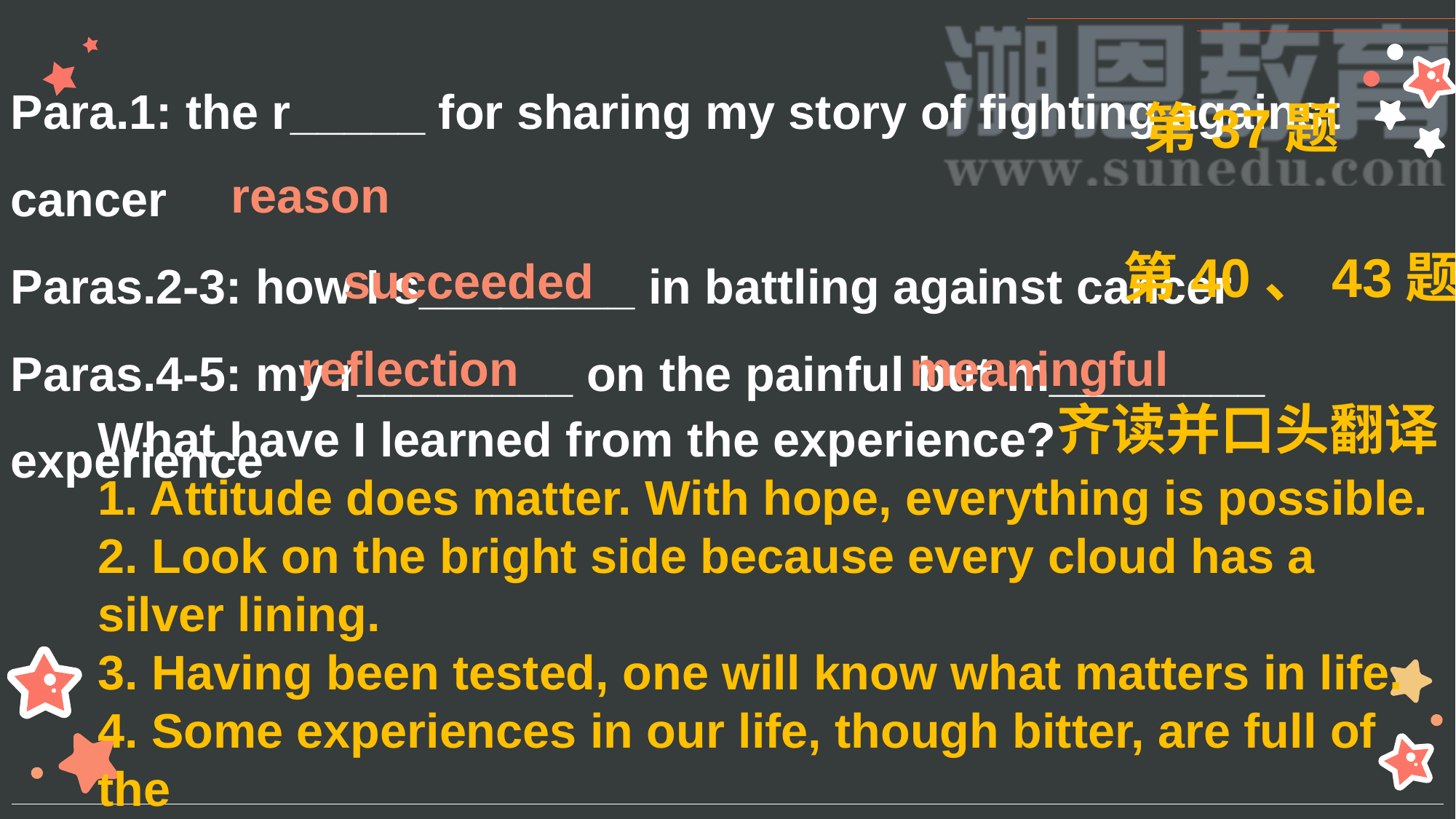

第37题

Para.1: the r_____ for sharing my story of fighting against cancer
Paras.2-3: how I s________ in battling against cancer
Paras.4-5: my r________ on the painful but m________ experience
reason
第40、43题
succeeded
reflection
meaningful
齐读并口头翻译
What have I learned from the experience?
1. Attitude does matter. With hope, everything is possible.
2. Look on the bright side because every cloud has a silver lining.
3. Having been tested, one will know what matters in life.
4. Some experiences in our life, though bitter, are full of the
    significance of growth.